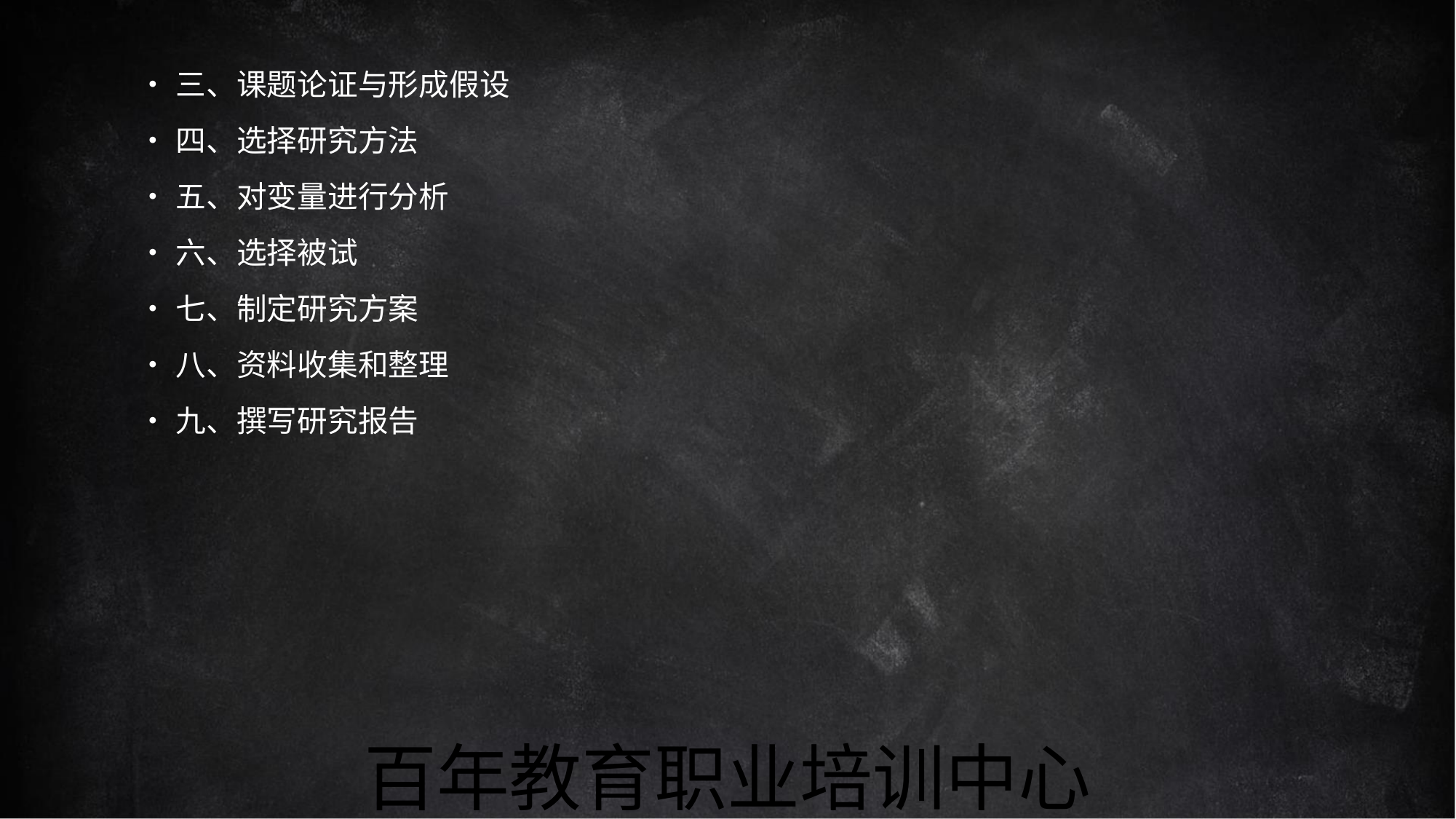

•三、课题论证与形成假设
•四、选择研究方法
•五、对变量进行分析
•六、选择被试
•七、制定研究方案
•八、资料收集和整理
•九、撰写研究报告
百年教育职业培训中心